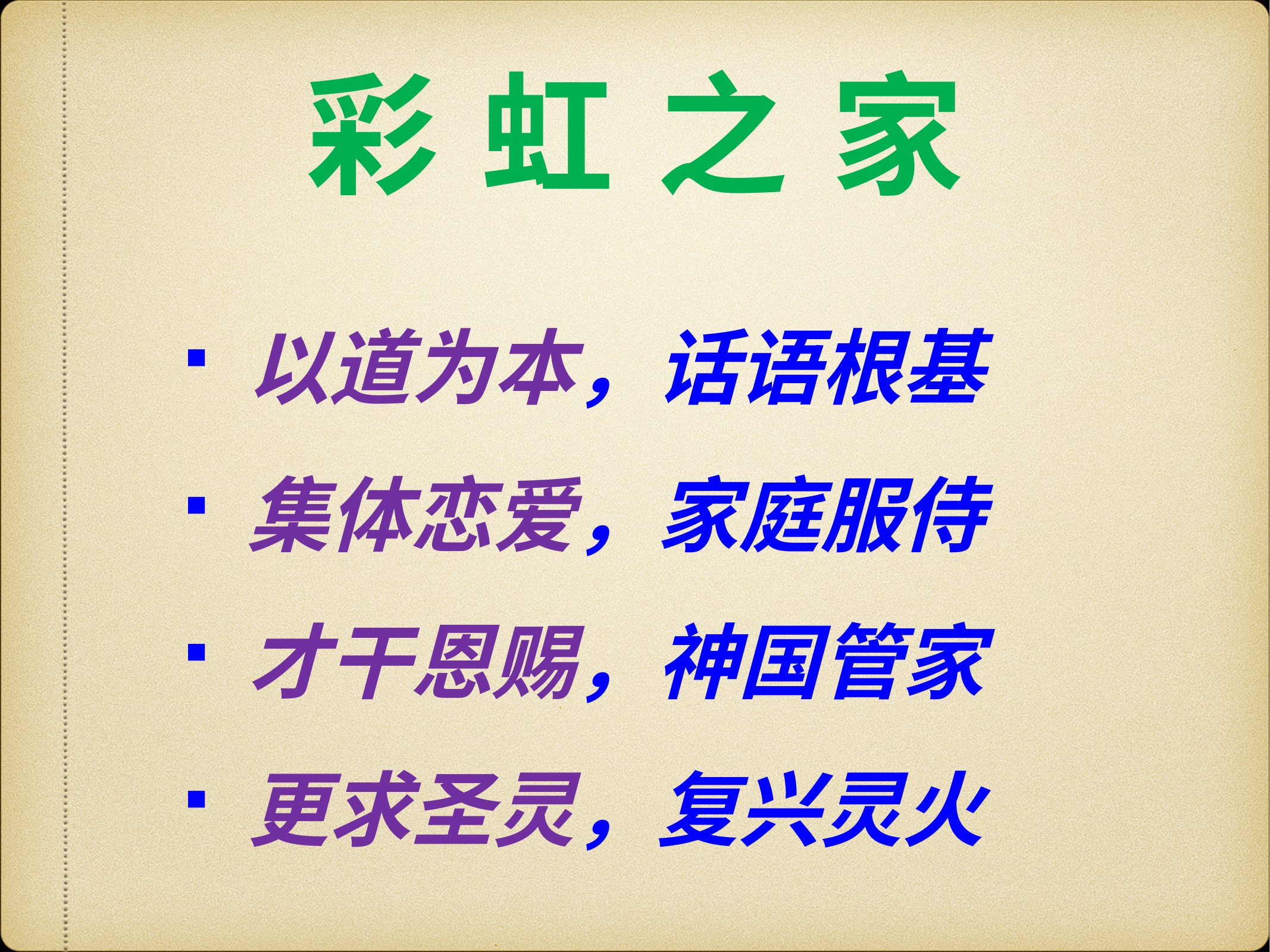

彩虹之家
以道为本，话语根基
集体恋爱，家庭服侍
才干恩赐，神国管家
更求圣灵，复兴灵火